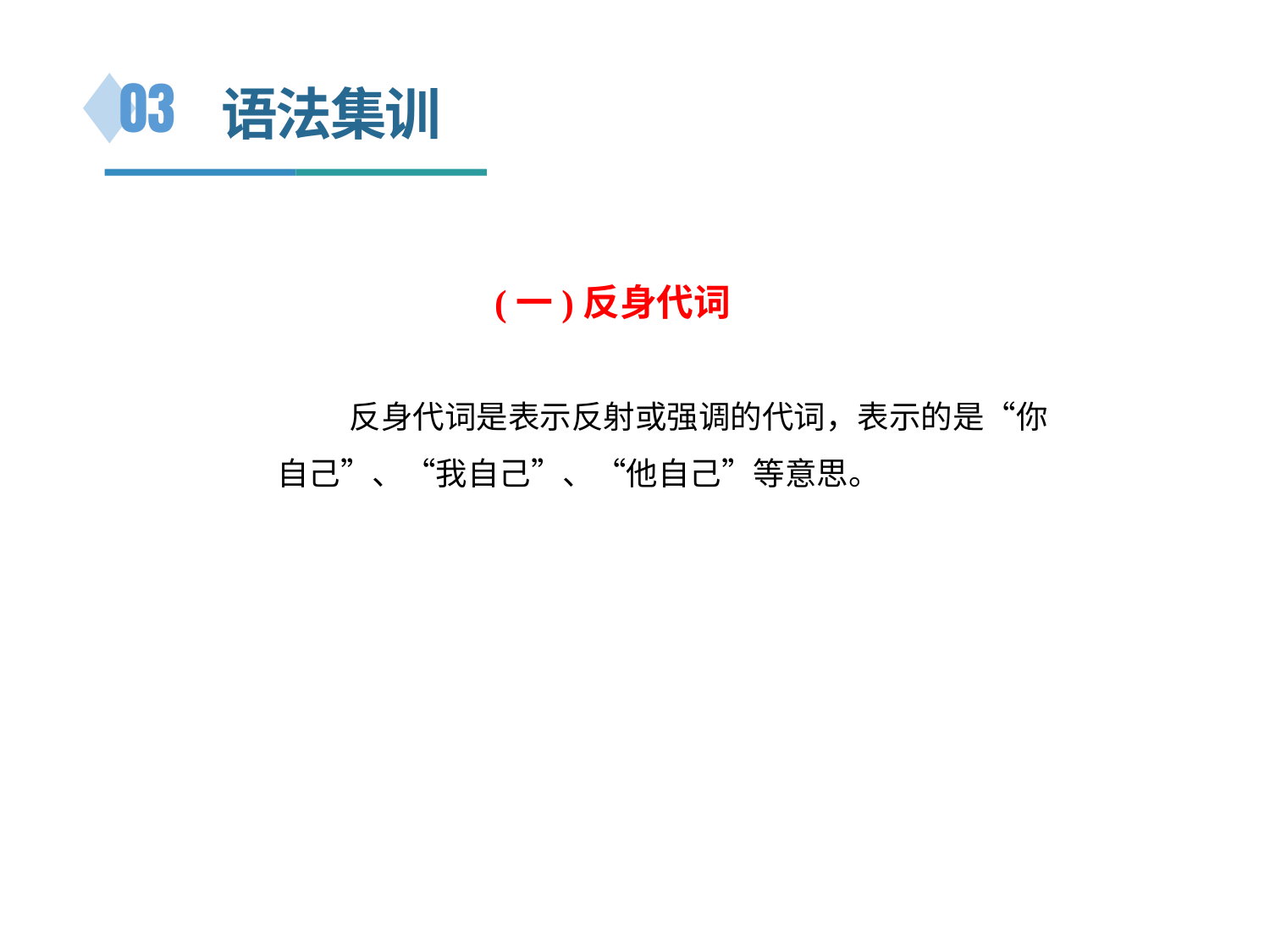

语法集训
03

(一)反身代词
         反身代词是表示反射或强调的代词，表示的是“你自己”、“我自己”、“他自己”等意思。